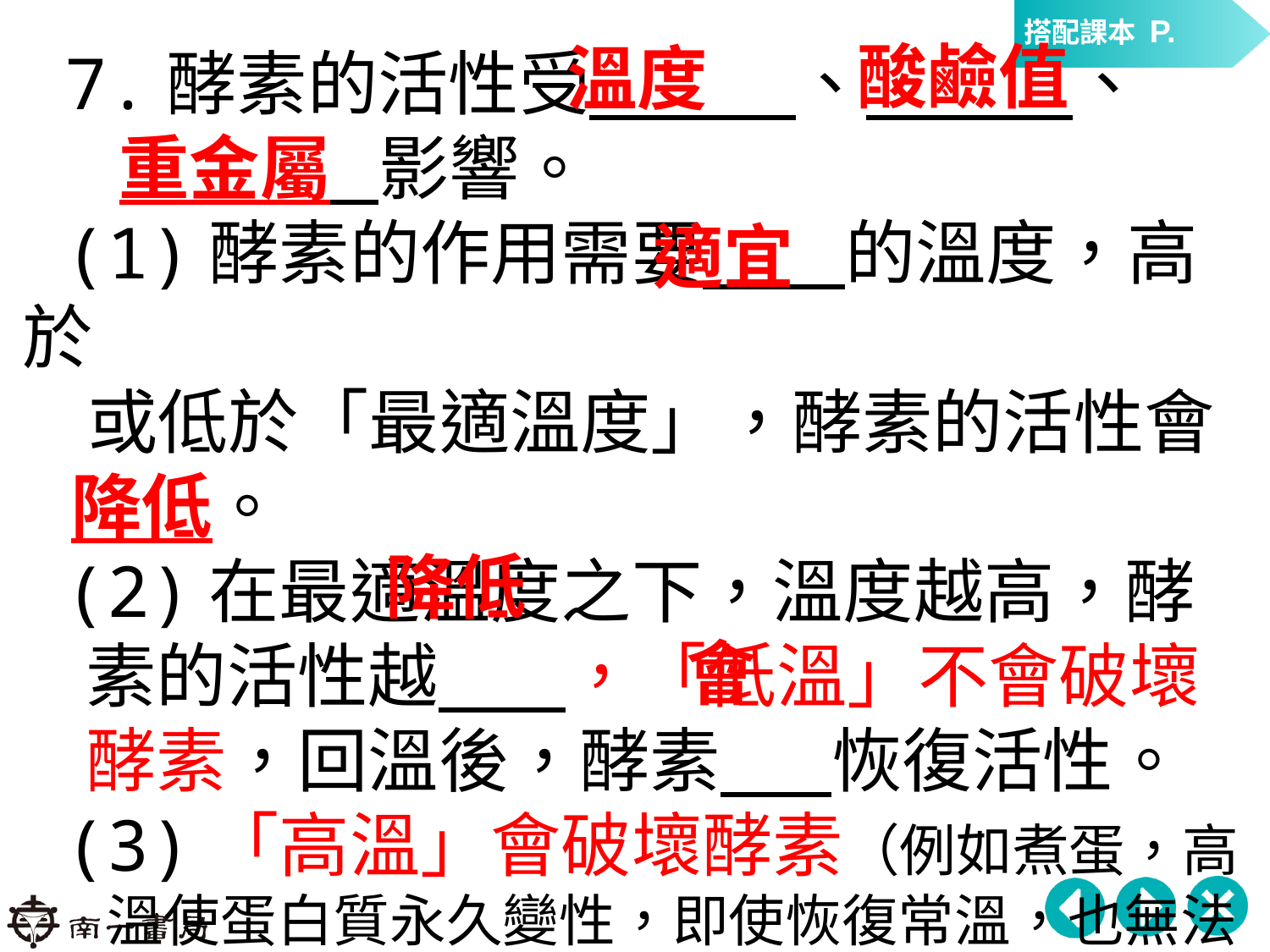

酸鹼值
溫度
 7.酵素的活性受             、             、
     重金屬   影響。
 (1)酵素的作用需要         的溫度，高於
   或低於「最適溫度」，酵素的活性會
  降低。
 (2)在最適溫度之下，溫度越高，酵素的活性越        ，「低溫」不會破壞酵素，回溫後，酵素       恢復活性。
 (3)「高溫」會破壞酵素（例如煮蛋，高溫使蛋白質永久變性，即使恢復常溫，也無法恢復）。
適宜
降低
 會